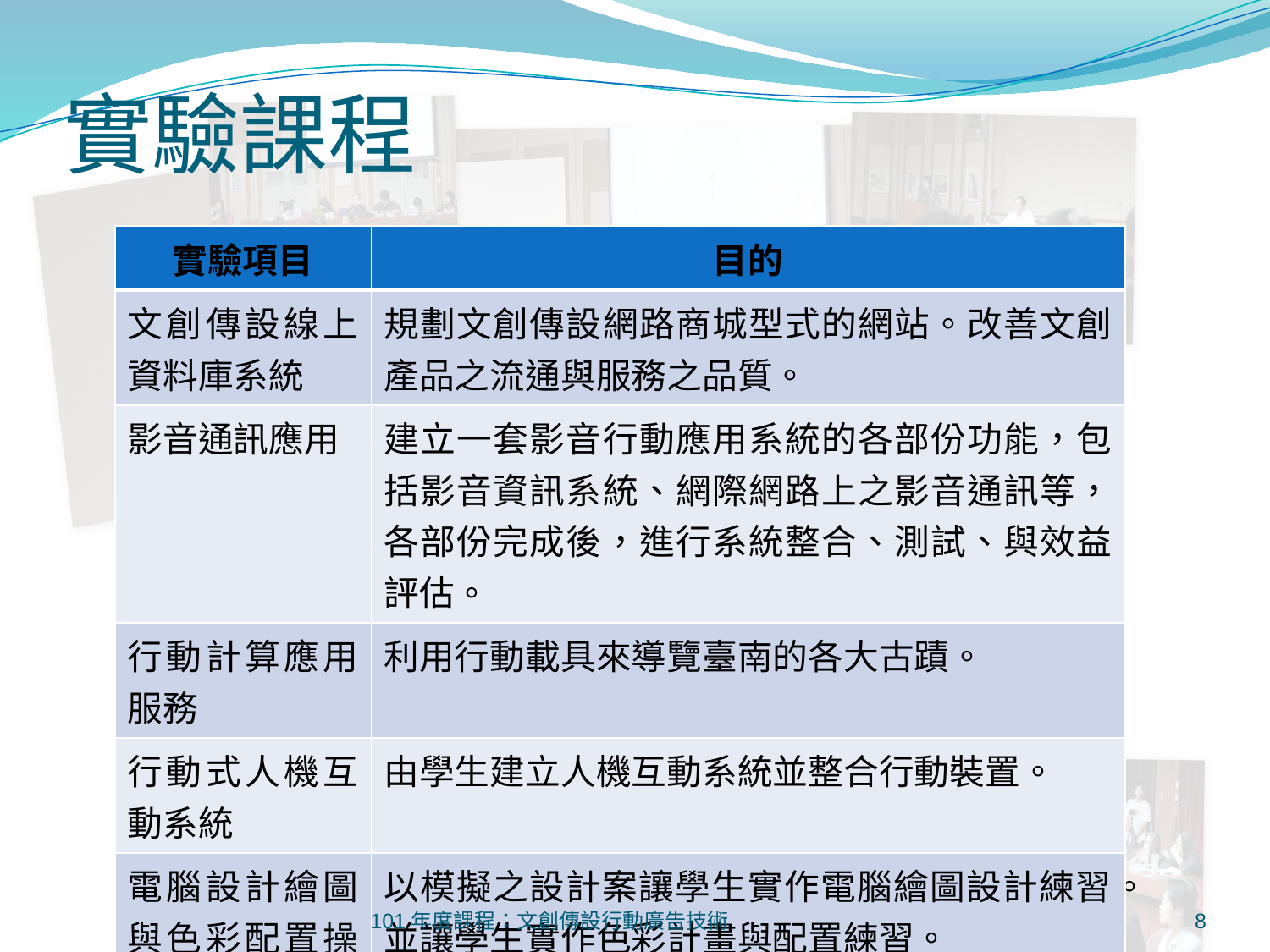

# 實驗課程
| 實驗項目 | 目的 |
| --- | --- |
| 文創傳設線上資料庫系統 | 規劃文創傳設網路商城型式的網站。改善文創產品之流通與服務之品質。 |
| 影音通訊應用 | 建立一套影音行動應用系統的各部份功能，包括影音資訊系統、網際網路上之影音通訊等，各部份完成後，進行系統整合、測試、與效益評估。 |
| 行動計算應用服務 | 利用行動載具來導覽臺南的各大古蹟。 |
| 行動式人機互動系統 | 由學生建立人機互動系統並整合行動裝置。 |
| 電腦設計繪圖與色彩配置操作 | 以模擬之設計案讓學生實作電腦繪圖設計練習。並讓學生實作色彩計畫與配置練習。 |

101年度課程：文創傳設行動廣告技術
8